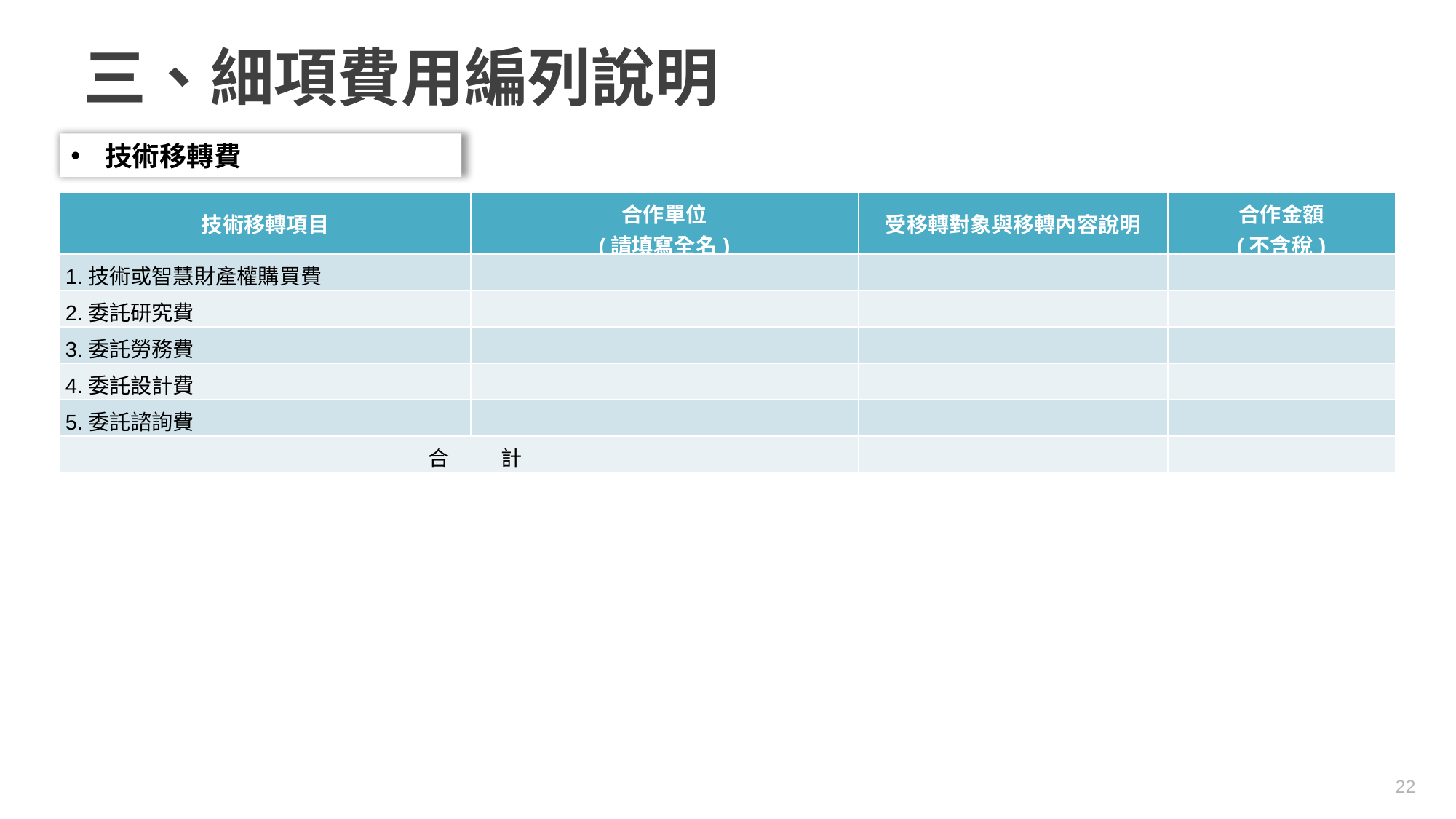

# 三、細項費用編列說明
技術移轉費
| 技術移轉項目 | 合作單位 (請填寫全名) | 受移轉對象與移轉內容說明 | 合作金額 (不含稅) |
| --- | --- | --- | --- |
| 1.技術或智慧財產權購買費 |  |  |  |
| 2.委託研究費 |  |  |  |
| 3.委託勞務費 |  |  |  |
| 4.委託設計費 |  |  |  |
| 5.委託諮詢費 |  |  |  |
| 合 計 |  |  |  |
22